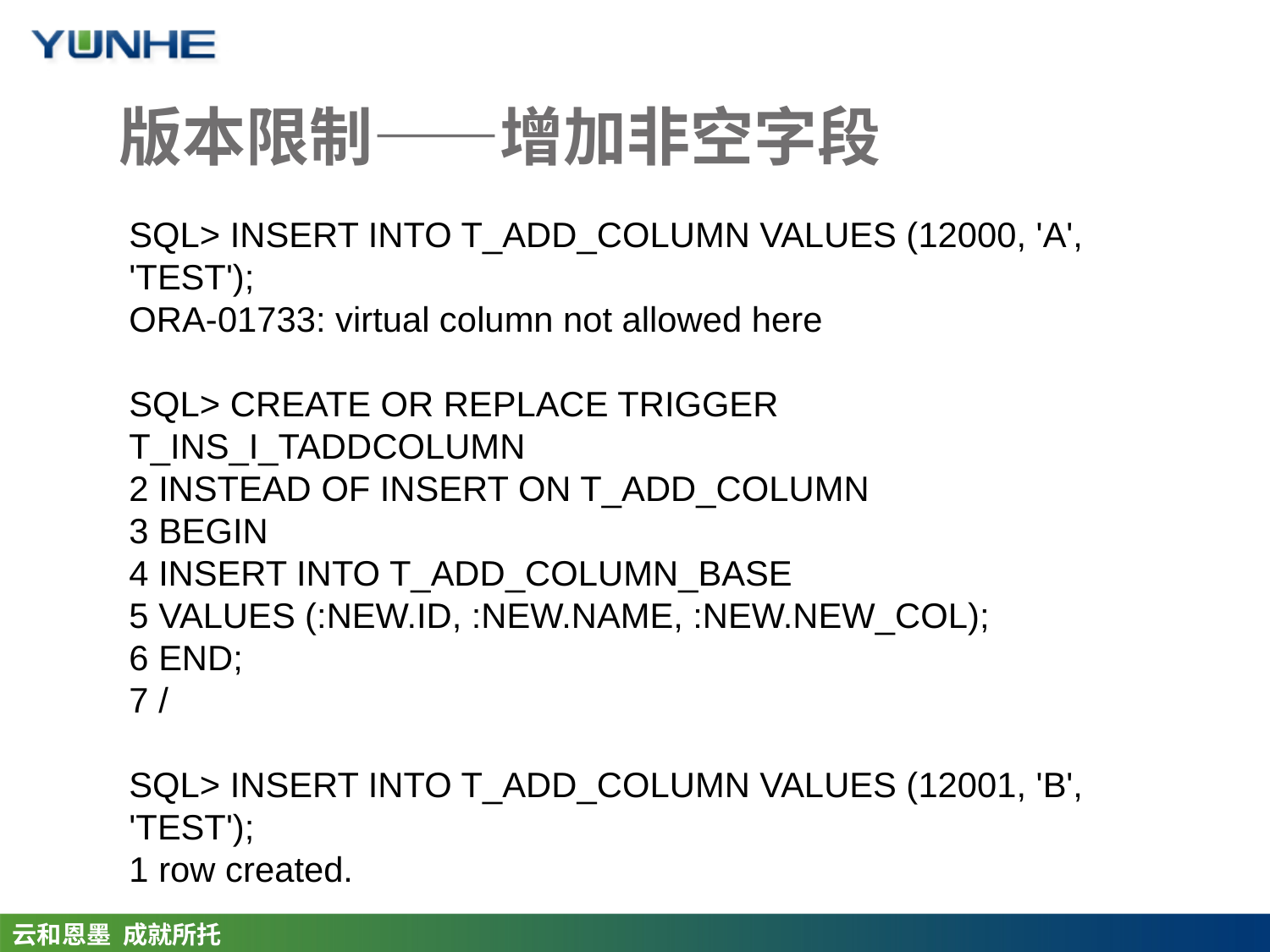

# 版本限制——增加非空字段
SQL> INSERT INTO T_ADD_COLUMN VALUES (12000, 'A', 'TEST');
ORA-01733: virtual column not allowed here

SQL> CREATE OR REPLACE TRIGGER T_INS_I_TADDCOLUMN
2 INSTEAD OF INSERT ON T_ADD_COLUMN
3 BEGIN
4 INSERT INTO T_ADD_COLUMN_BASE
5 VALUES (:NEW.ID, :NEW.NAME, :NEW.NEW_COL);
6 END;
7 /

SQL> INSERT INTO T_ADD_COLUMN VALUES (12001, 'B', 'TEST');
1 row created.